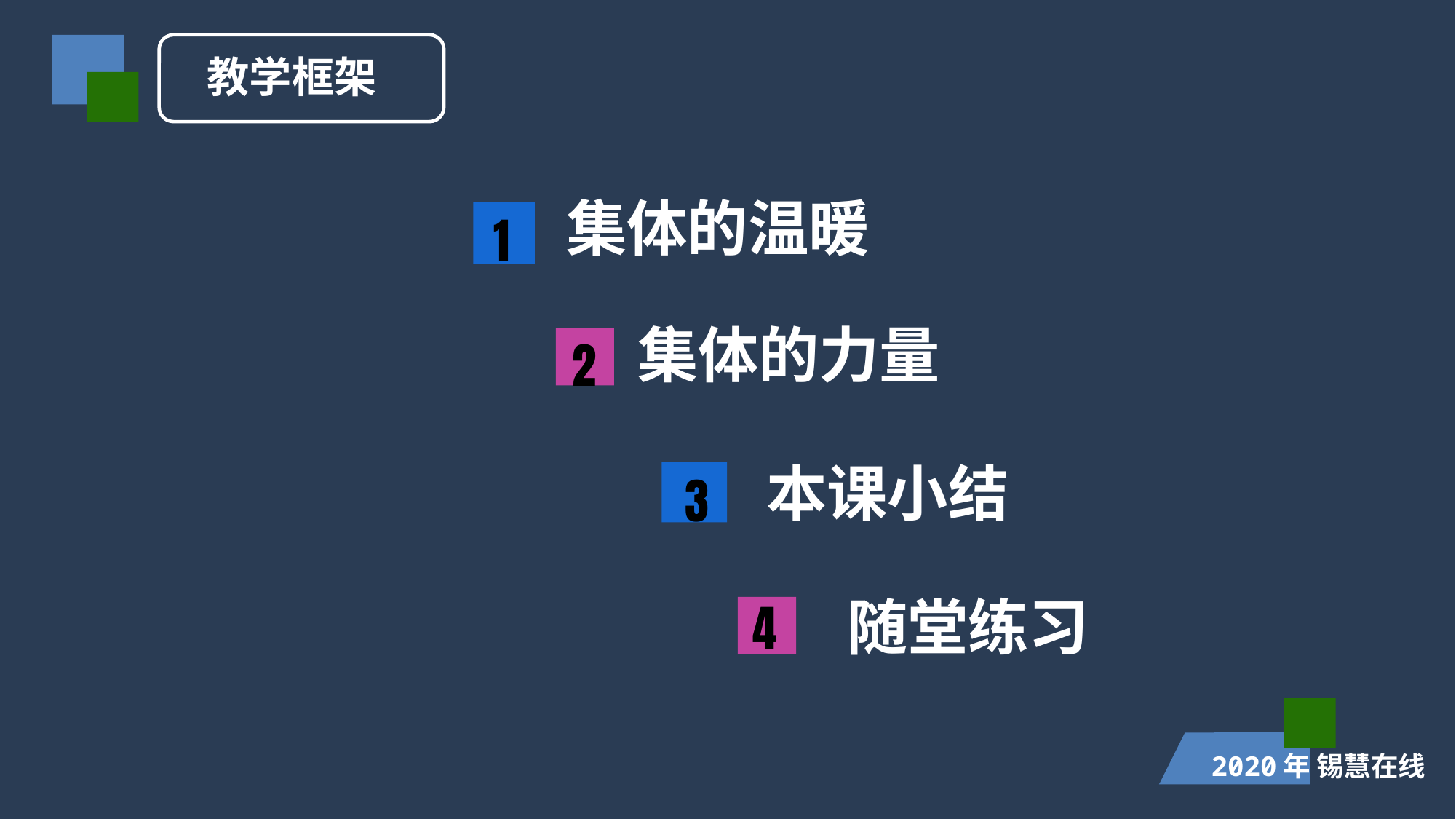

教学框架
集体的温暖
1

集体的力量

2
本课小结
3

4
随堂练习